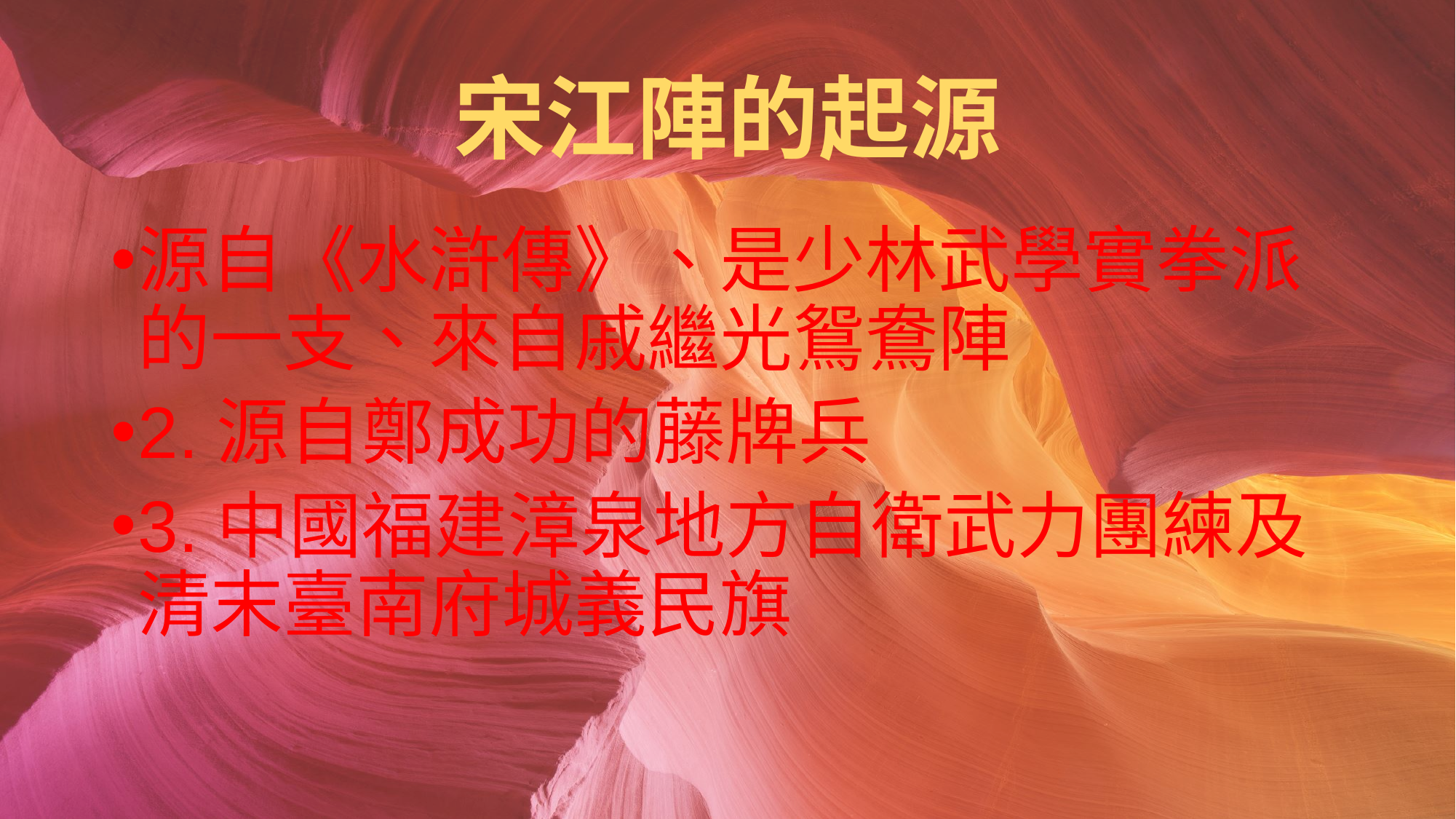

# 宋江陣的起源
源自《水滸傳》、是少林武學實拳派的一支、來自戚繼光鴛鴦陣
2.源自鄭成功的藤牌兵
3.中國福建漳泉地方自衛武力團練及清末臺南府城義民旗